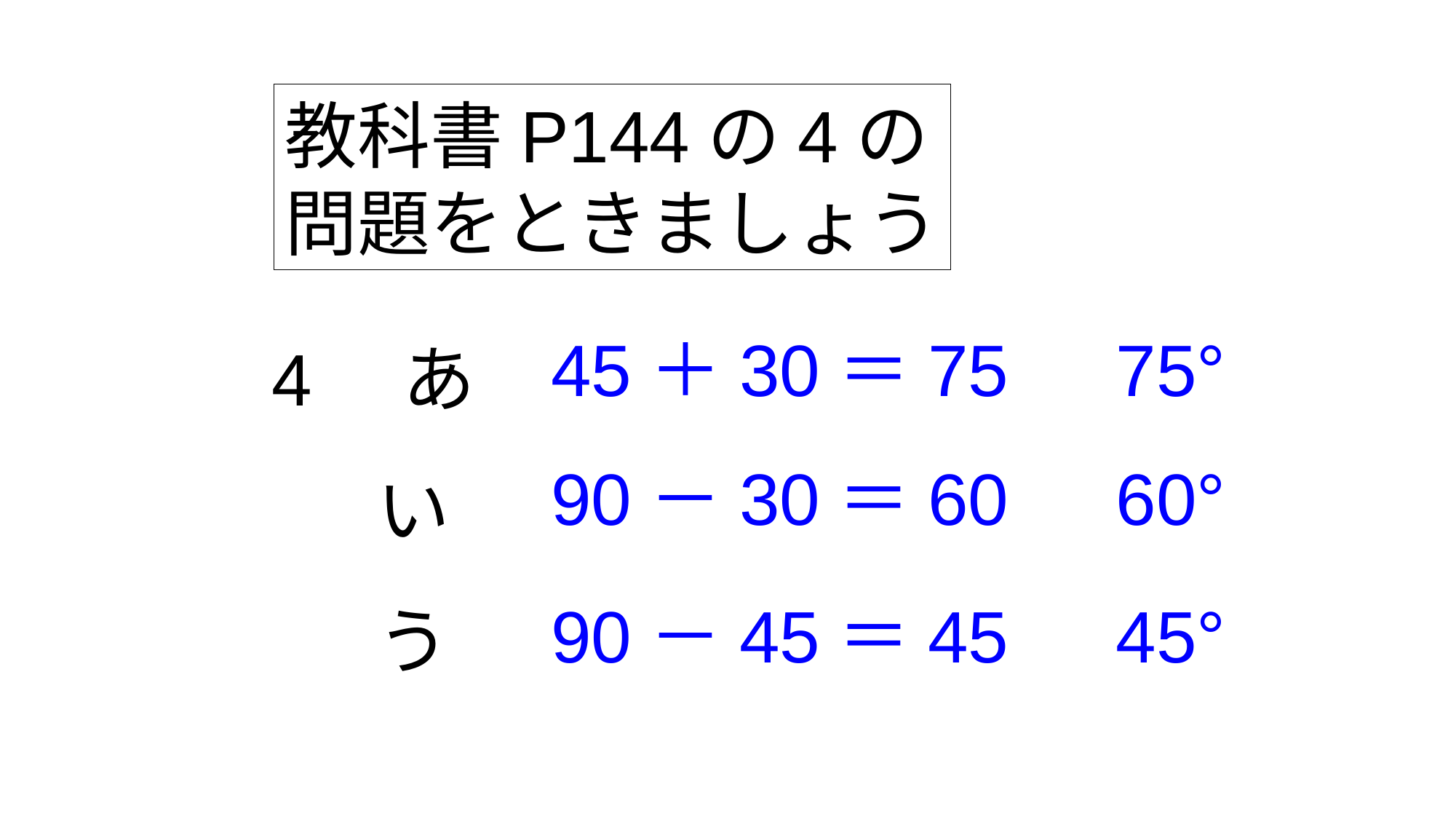

教科書P144の4の
問題をときましょう
4　あ
　  い
　  う
45＋30＝75　75°
90－30＝60　60°
90－45＝45　45°